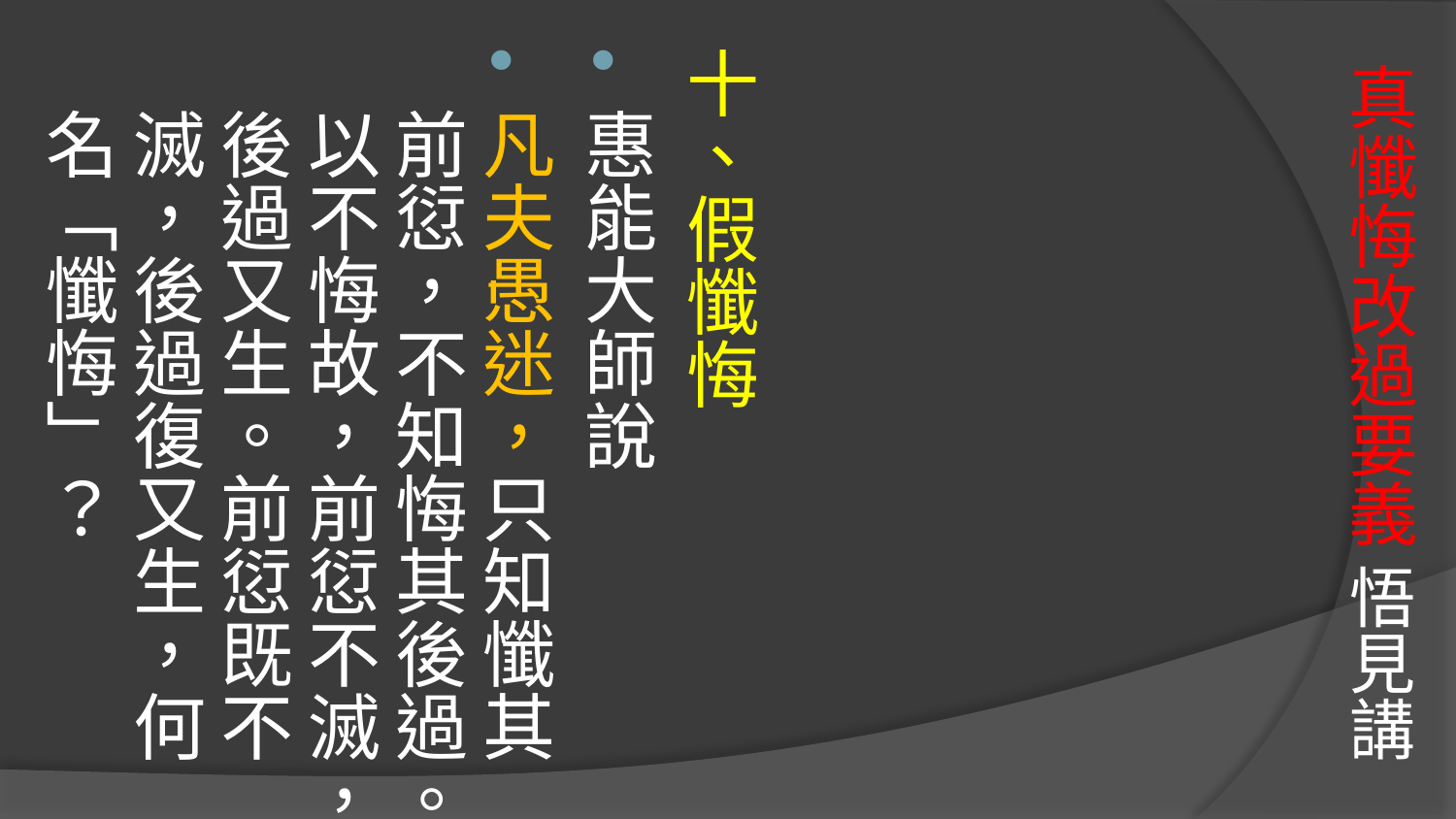

十、假懺悔
惠能大師說
凡夫愚迷，只知懺其前愆，不知悔其後過。以不悔故，前愆不滅，後過又生。前愆既不滅，後過復又生，何名﹁懺悔﹂？
# 真懺悔改過要義 悟見講